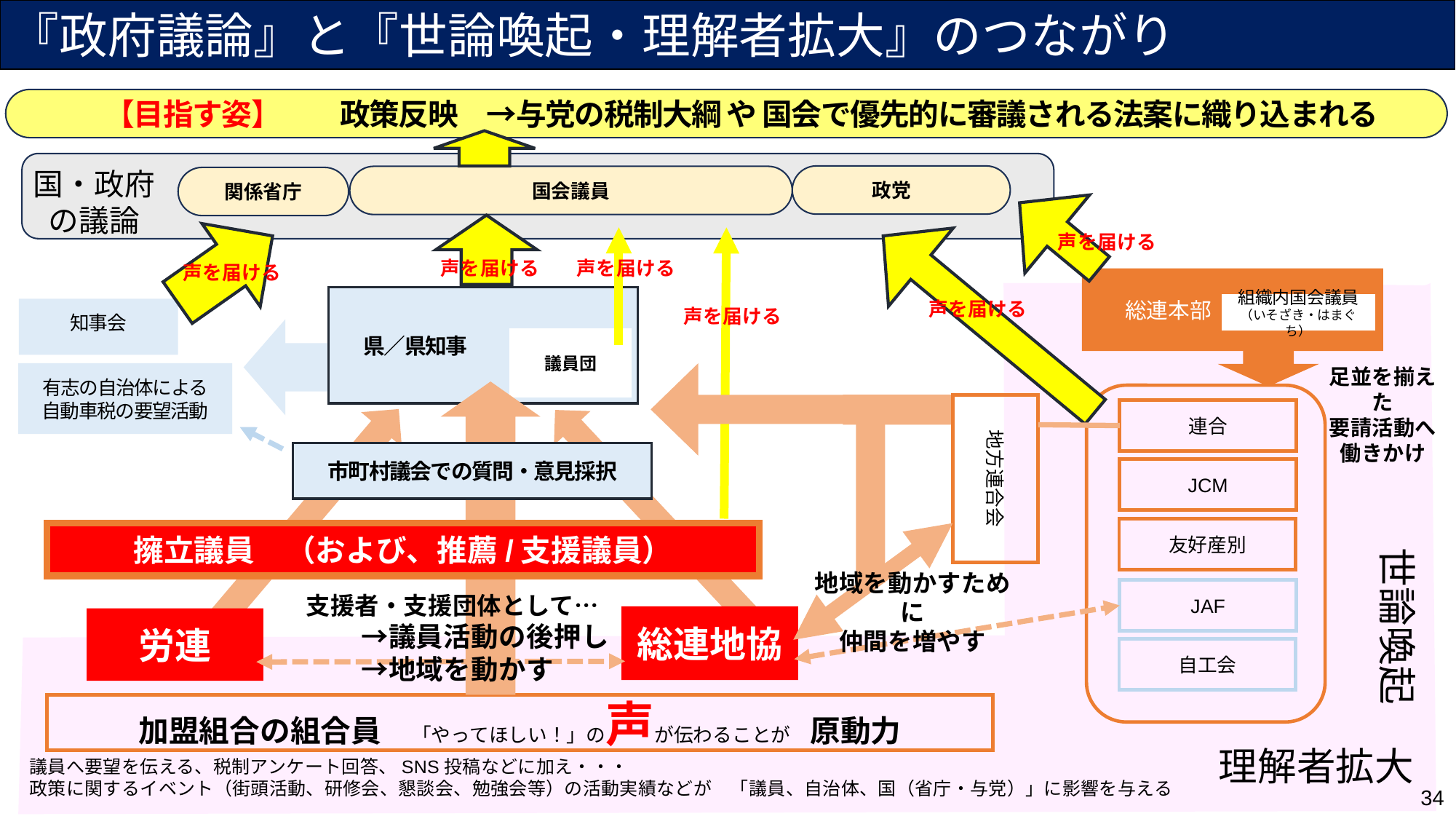

『政府議論』と『世論喚起・理解者拡大』のつながり
　【目指す姿】　　政策反映　→与党の税制大綱 や 国会で優先的に審議される法案に織り込まれる

国・政府
の議論
政党
国会議員
関係省庁

声を届ける
声を届ける
声を届ける
声を届ける
　　総連本部

　 県／県知事
組織内国会議員
（いそざき・はまぐち）
声を届ける
知事会
声を届ける

議員団

足並を揃えた
要請活動へ
働きかけ
有志の自治体による
自動車税の要望活動

地方連合会

連合
市町村議会での質問・意見採択
JCM

友好産別
擁立議員　（および、推薦/支援議員）
世論喚起
地域を動かすために
仲間を増やす
JAF
支援者・支援団体として…
　　→議員活動の後押し
　　→地域を動かす
総連地協
労連
自工会
加盟組合の組合員　「やってほしい！」の声が伝わることが　原動力
理解者拡大
議員へ要望を伝える、税制アンケート回答、SNS投稿などに加え・・・
政策に関するイベント（街頭活動、研修会、懇談会、勉強会等）の活動実績などが　「議員、自治体、国（省庁・与党）」に影響を与える
34